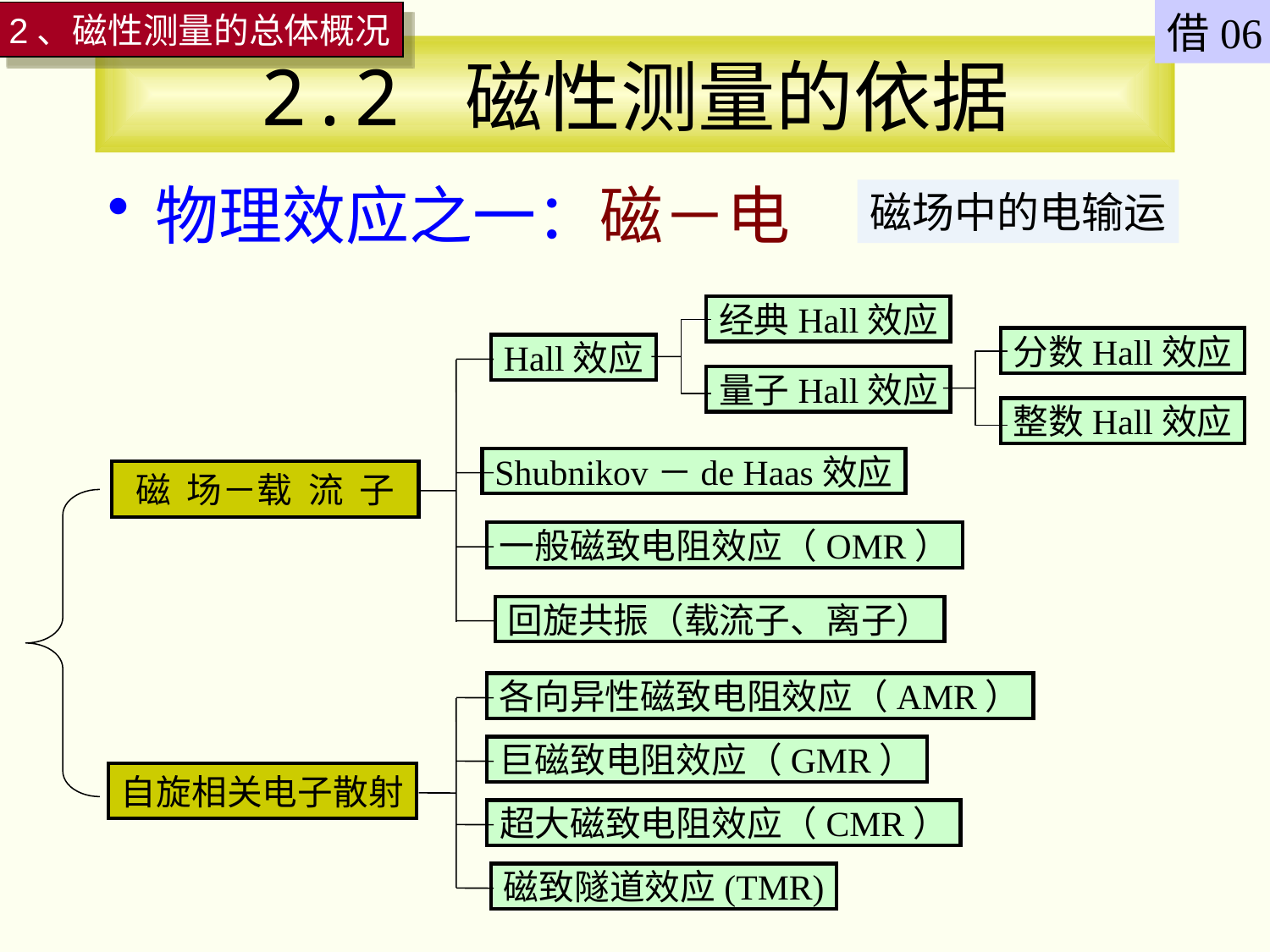

借06
2、磁性测量的总体概况
# 2.2 磁性测量的依据
物理效应之一：磁－电
磁场中的电输运
经典Hall效应

量子Hall效应
分数Hall效应
整数Hall效应

Hall效应

Shubnikov－de Haas效应

一般磁致电阻效应（OMR）

回旋共振（载流子、离子）

磁  场－载  流  子
自旋相关电子散射

各向异性磁致电阻效应（AMR）

巨磁致电阻效应（GMR）

超大磁致电阻效应（CMR）

磁致隧道效应(TMR)